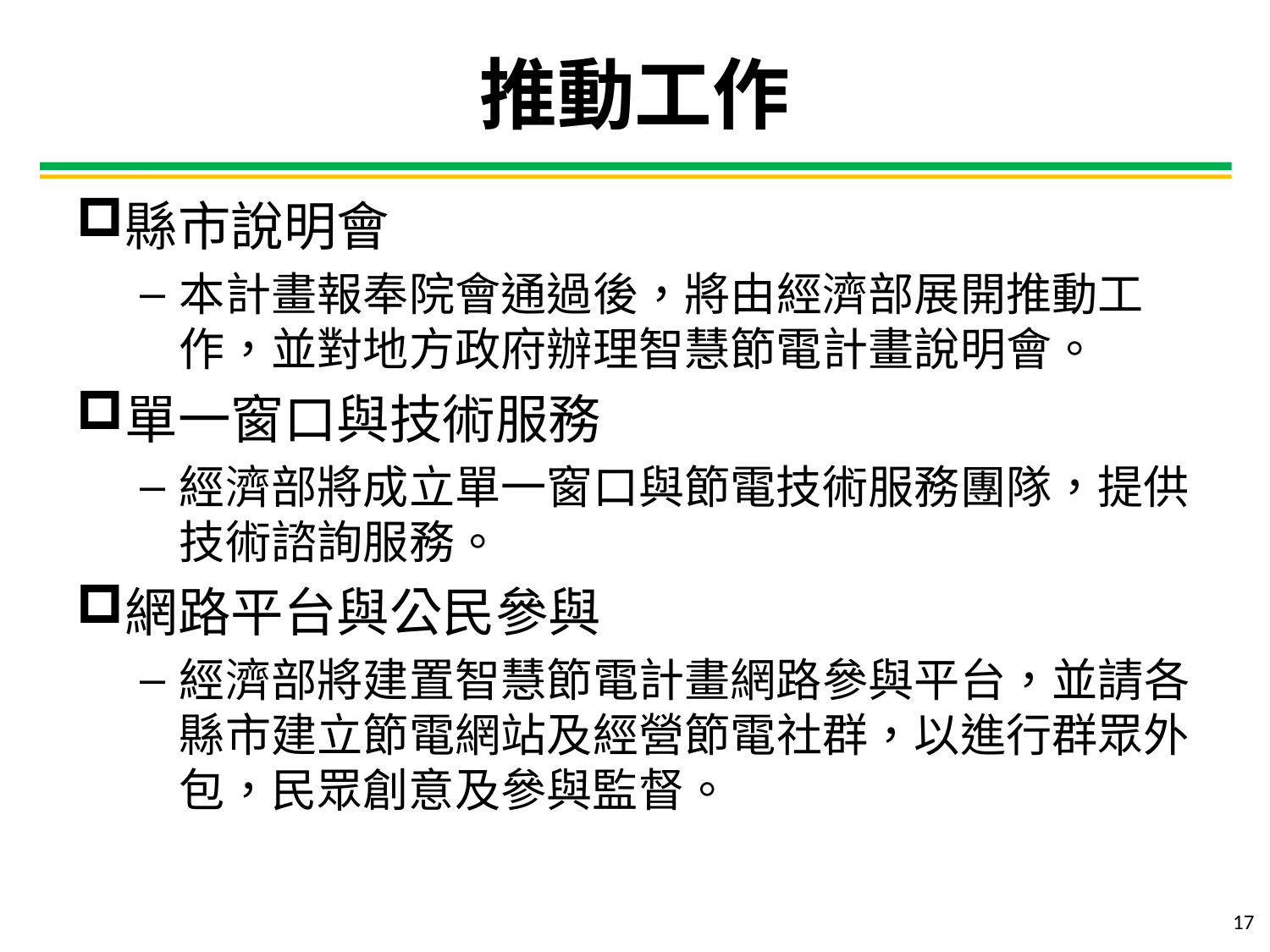

# 推動工作
縣市說明會
本計畫報奉院會通過後，將由經濟部展開推動工作，並對地方政府辦理智慧節電計畫說明會。
單一窗口與技術服務
經濟部將成立單一窗口與節電技術服務團隊，提供技術諮詢服務。
網路平台與公民參與
經濟部將建置智慧節電計畫網路參與平台，並請各縣市建立節電網站及經營節電社群，以進行群眾外包，民眾創意及參與監督。

17